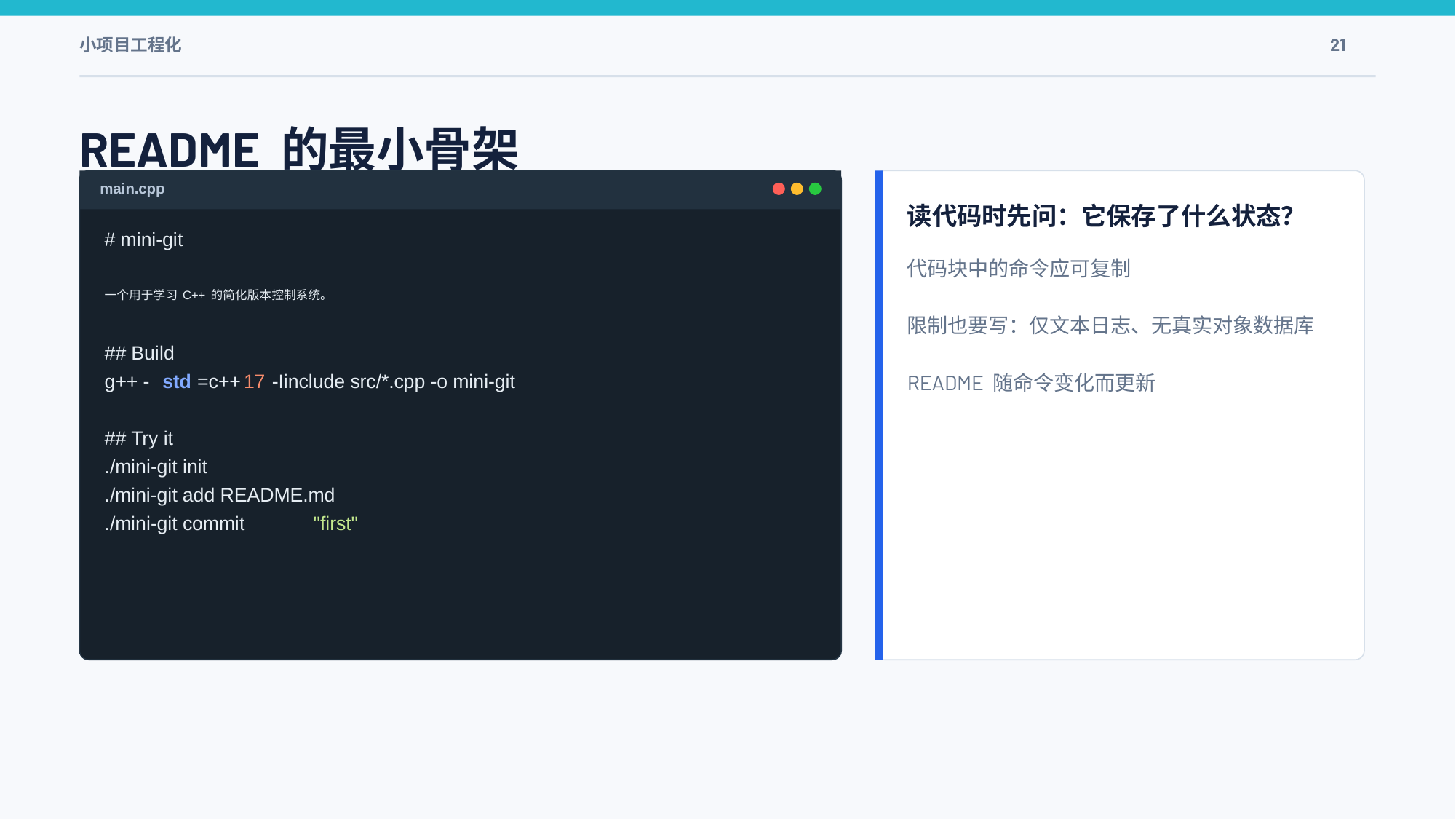

小项目工程化
21

README 的最小骨架

main.cpp

读代码时先问：它保存了什么状态？
# mini-git
代码块中的命令应可复制

限制也要写：仅文本日志、无真实对象数据库

README 随命令变化而更新

一个用于学习 C++ 的简化版本控制系统。

## Build
g++ -
std
=c++
17
 -Iinclude src/*.cpp -o mini-git

## Try it
./mini-git init
./mini-git add README.md
./mini-git commit
"first"